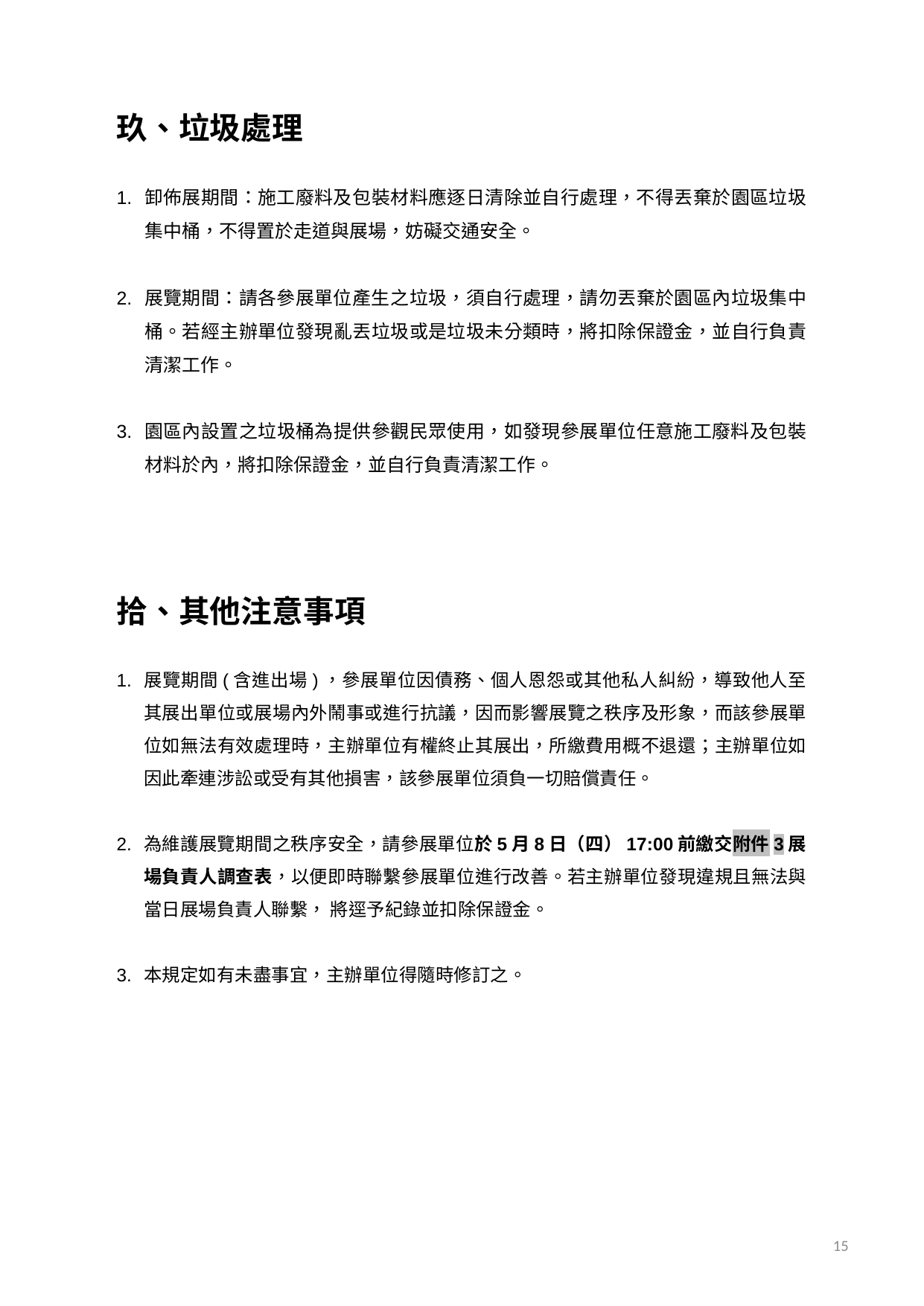

# 玖、垃圾處理
卸佈展期間：施工廢料及包裝材料應逐日清除並自行處理，不得丟棄於園區垃圾集中桶，不得置於走道與展場，妨礙交通安全。

展覽期間：請各參展單位產生之垃圾，須自行處理，請勿丟棄於園區內垃圾集中桶。若經主辦單位發現亂丟垃圾或是垃圾未分類時，將扣除保證金，並自行負責清潔工作。

園區內設置之垃圾桶為提供參觀民眾使用，如發現參展單位任意施工廢料及包裝材料於內，將扣除保證金，並自行負責清潔工作。
拾、其他注意事項
展覽期間(含進出場)，參展單位因債務、個人恩怨或其他私人糾紛，導致他人至其展出單位或展場內外鬧事或進行抗議，因而影響展覽之秩序及形象，而該參展單位如無法有效處理時，主辦單位有權終止其展出，所繳費用概不退還；主辦單位如因此牽連涉訟或受有其他損害，該參展單位須負一切賠償責任。

為維護展覽期間之秩序安全，請參展單位於5月8日（四）17:00前繳交附件3展場負責人調查表，以便即時聯繫參展單位進行改善。若主辦單位發現違規且無法與當日展場負責人聯繫， 將逕予紀錄並扣除保證金。

本規定如有未盡事宜，主辦單位得隨時修訂之。
15